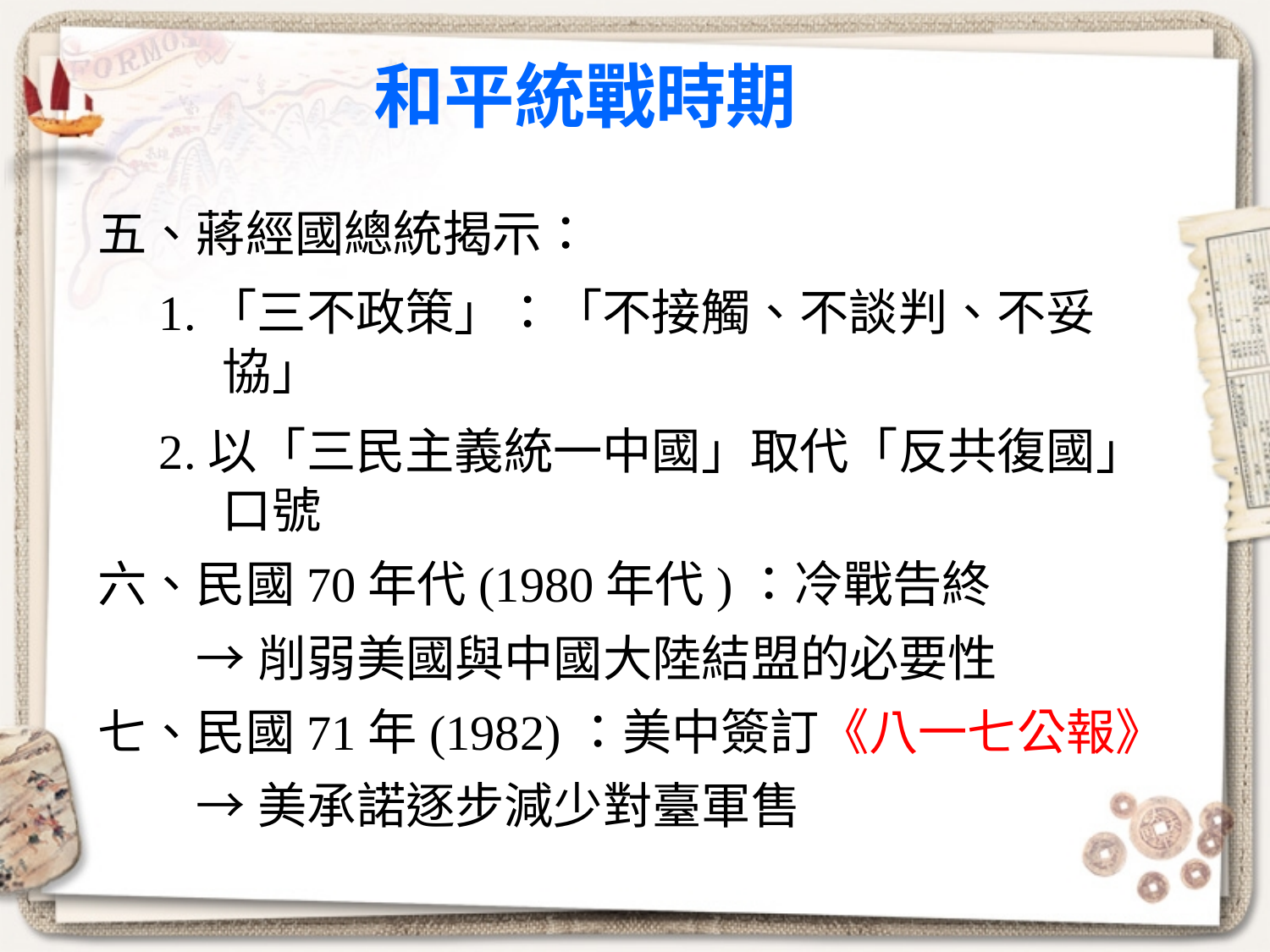

# 和平統戰時期
五、蔣經國總統揭示：
     1.「三不政策」：「不接觸、不談判、不妥協」
     2.以「三民主義統一中國」取代「反共復國」口號
六、民國70年代(1980年代)：冷戰告終
         →削弱美國與中國大陸結盟的必要性
七、民國71年(1982)：美中簽訂《八一七公報》
         →美承諾逐步減少對臺軍售